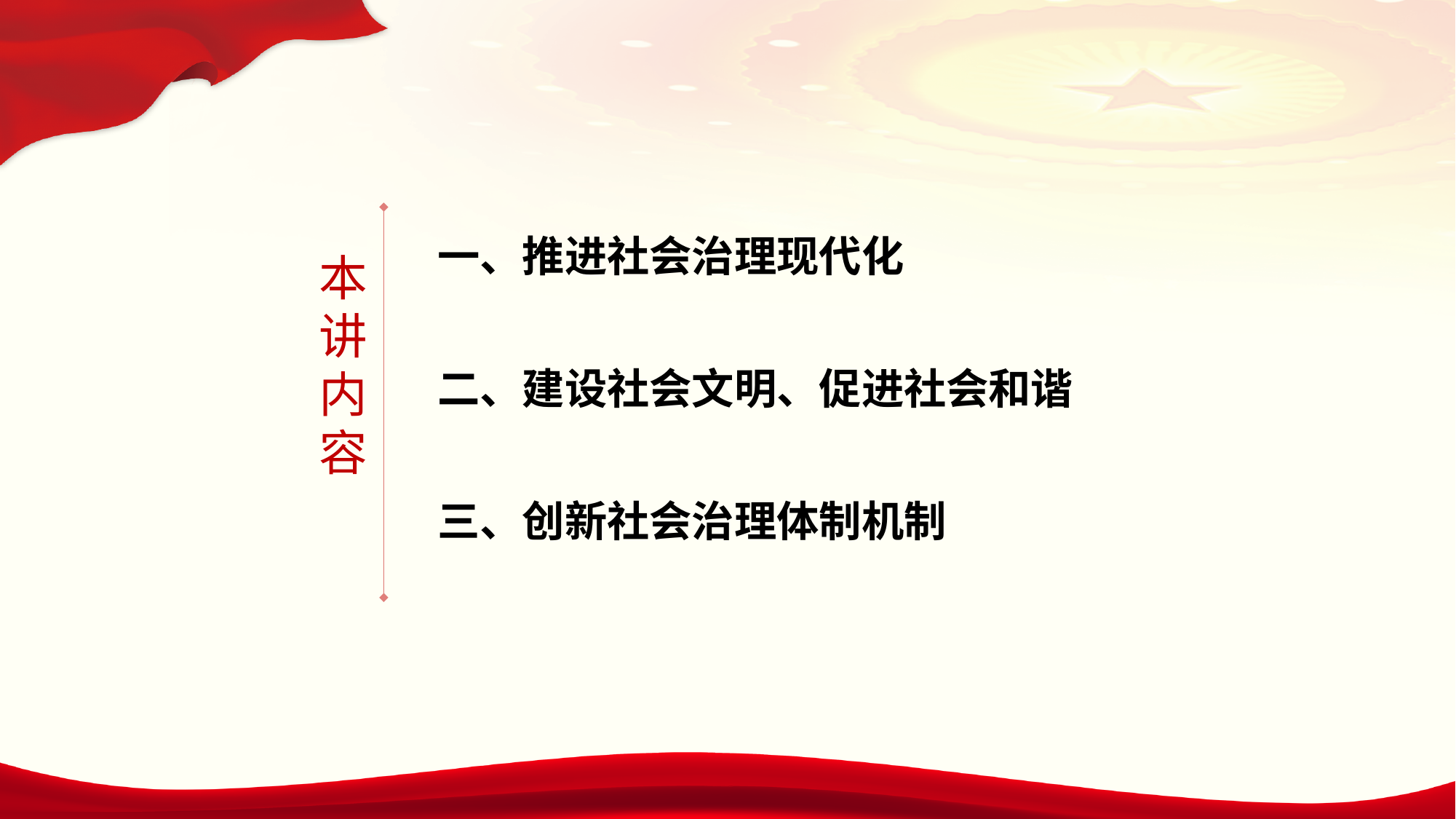

本讲内容
一、推进社会治理现代化
二、建设社会文明、促进社会和谐
三、创新社会治理体制机制